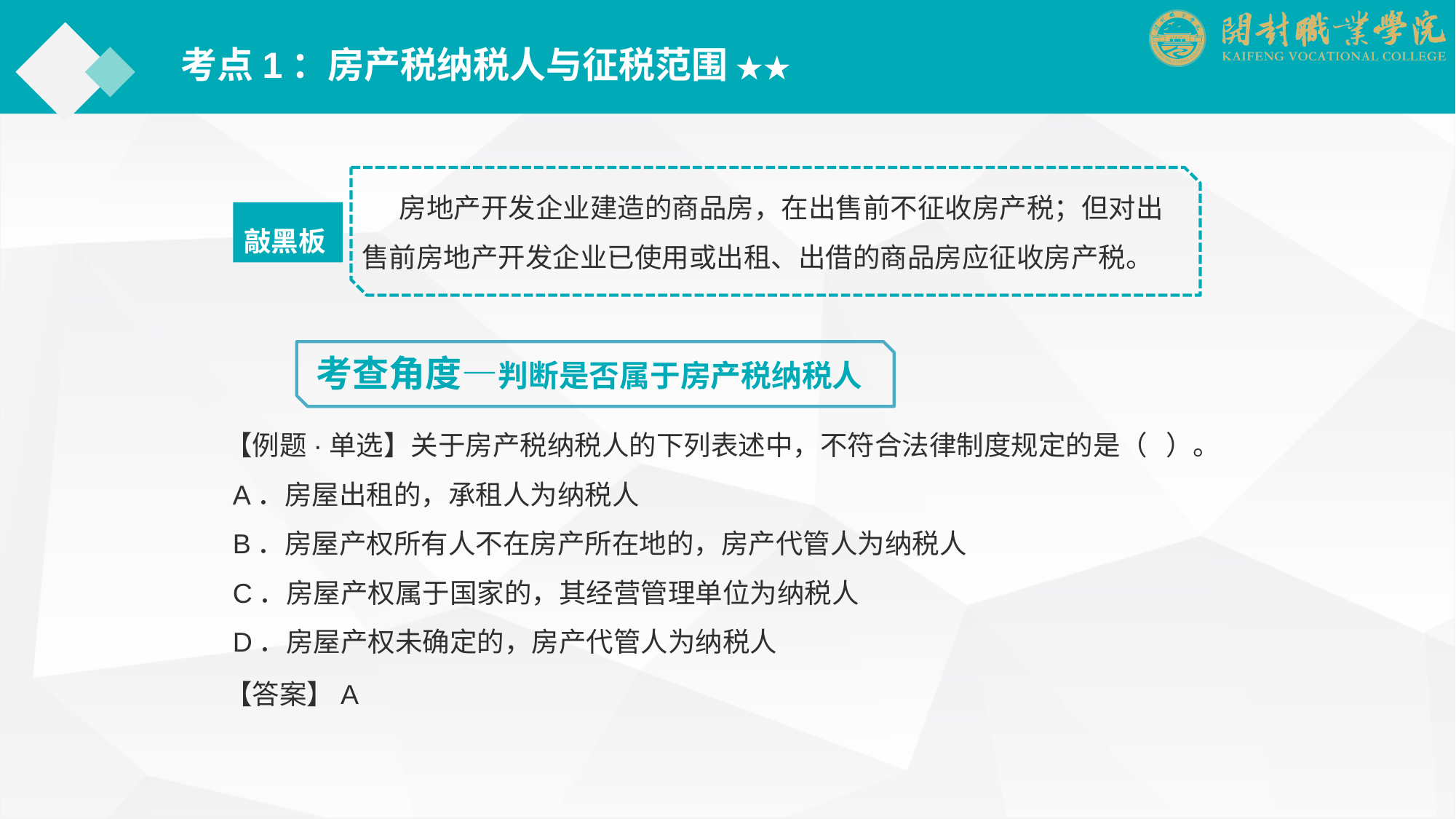

考点1：房产税纳税人与征税范围 ★★

     房地产开发企业建造的商品房，在出售前不征收房产税；但对出售前房地产开发企业已使用或出租、出借的商品房应征收房产税。
敲黑板

考查角度—判断是否属于房产税纳税人
【例题·单选】关于房产税纳税人的下列表述中，不符合法律制度规定的是（   ）。
 A．房屋出租的，承租人为纳税人
 B．房屋产权所有人不在房产所在地的，房产代管人为纳税人
 C．房屋产权属于国家的，其经营管理单位为纳税人
 D．房屋产权未确定的，房产代管人为纳税人
【答案】A